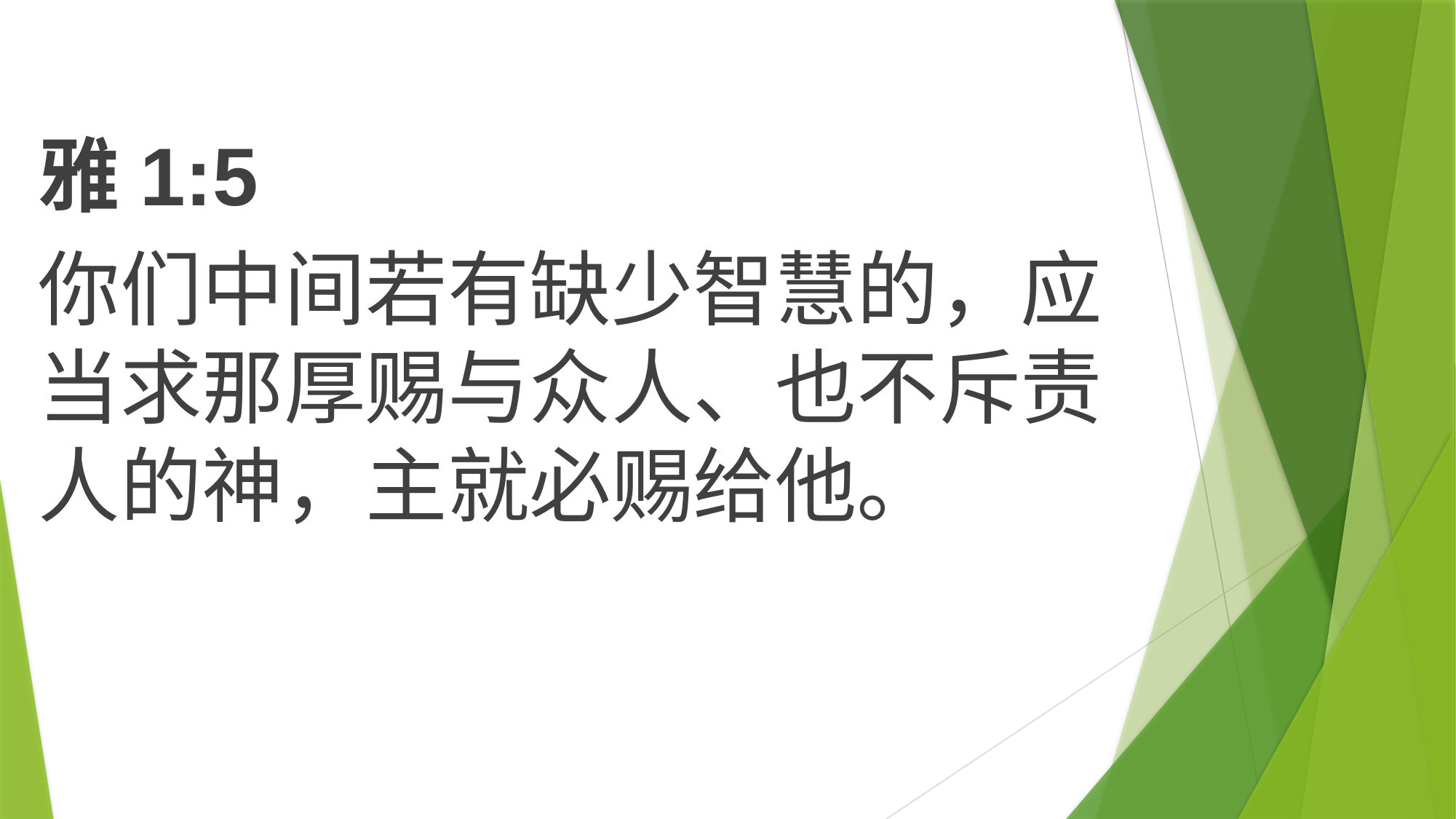

雅1:5
你们中间若有缺少智慧的，应当求那厚赐与众人、也不斥责人的神，主就必赐给他。